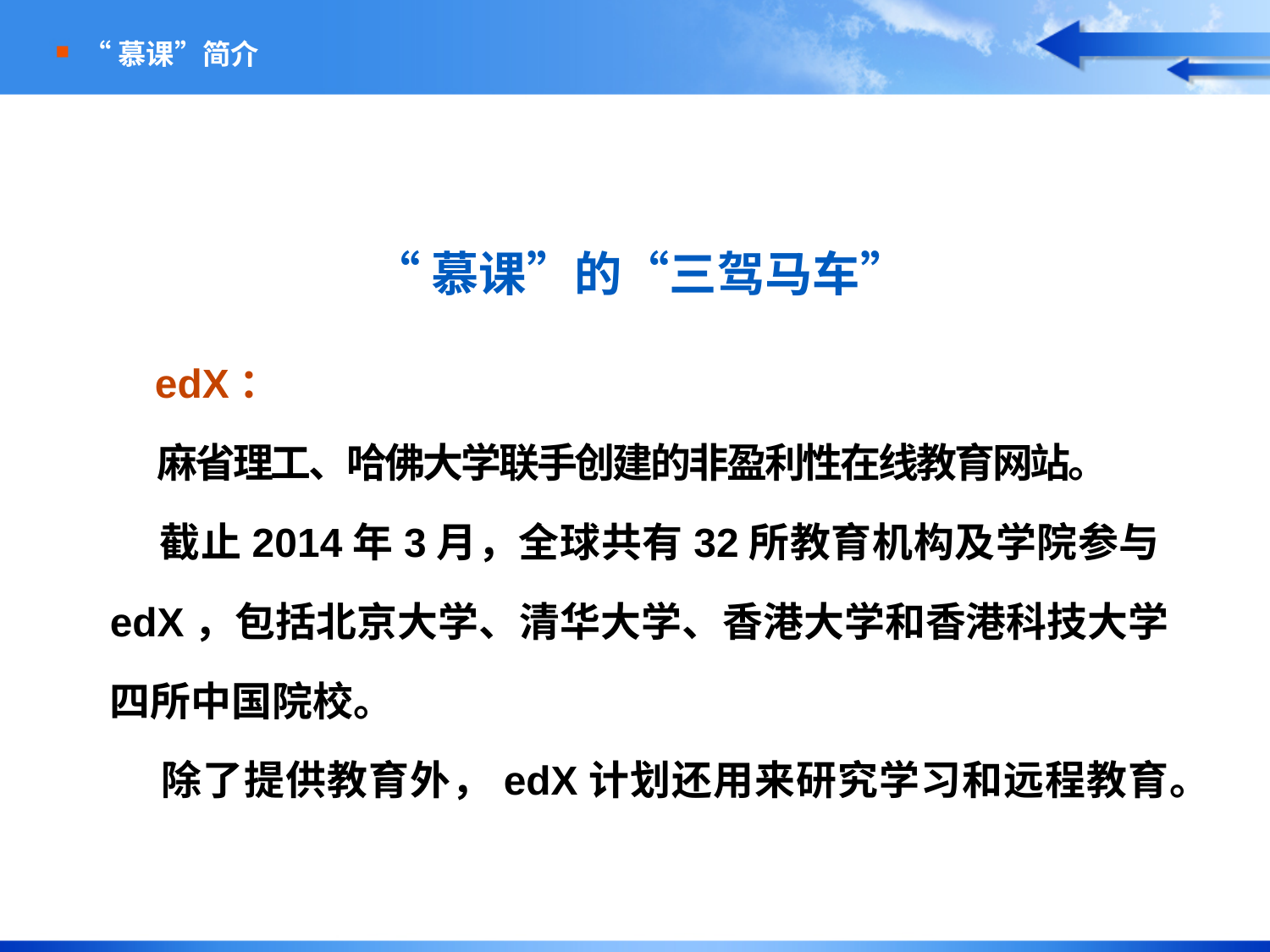

“慕课”简介
“慕课”的“三驾马车”
    edX：
    麻省理工、哈佛大学联手创建的非盈利性在线教育网站。
    截止2014年3月，全球共有32所教育机构及学院参与edX，包括北京大学、清华大学、香港大学和香港科技大学四所中国院校。
    除了提供教育外，edX计划还用来研究学习和远程教育。